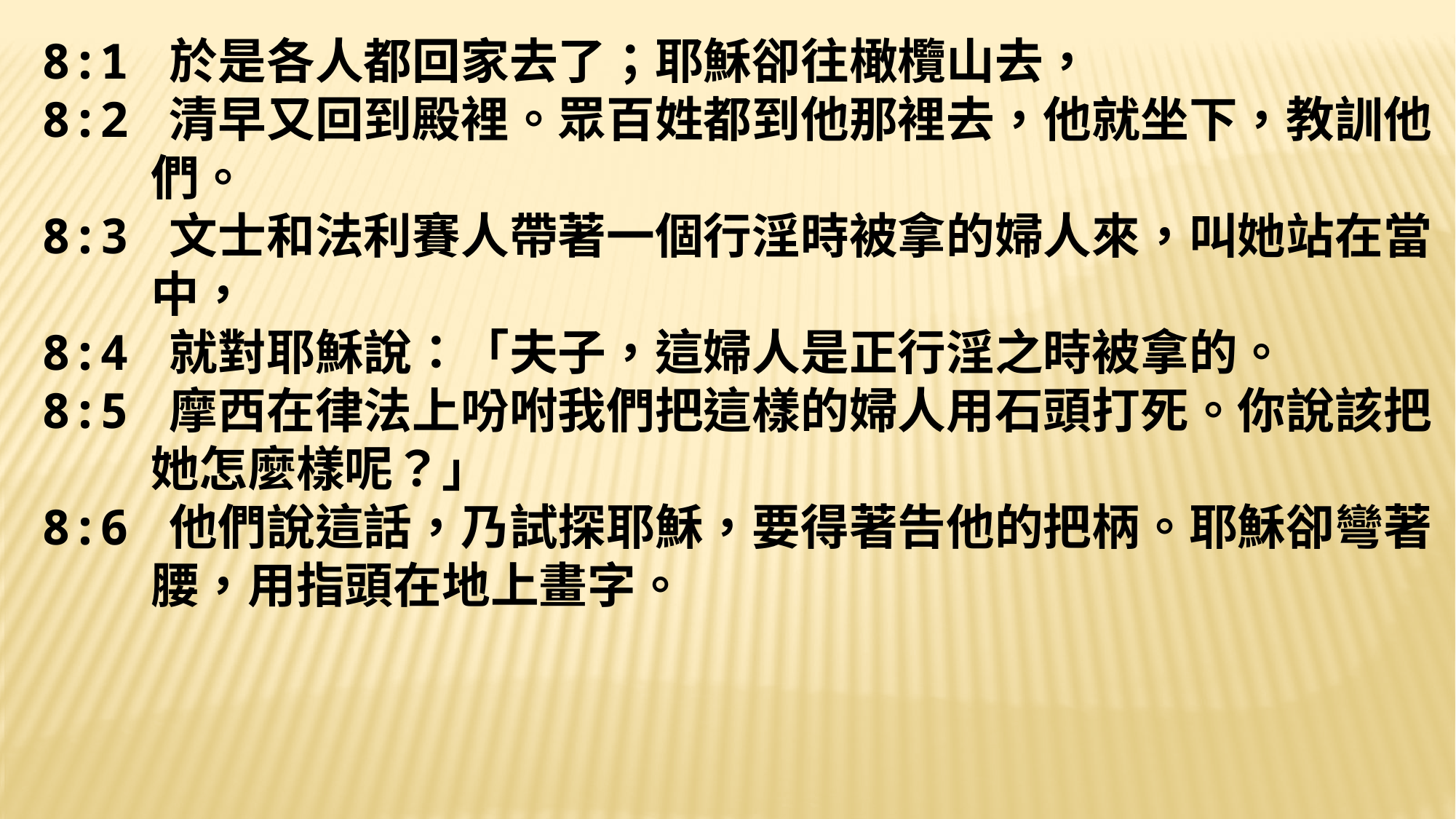

8:1 於是各人都回家去了；耶穌卻往橄欖山去，
8:2 清早又回到殿裡。眾百姓都到他那裡去，他就坐下，教訓他	們。
8:3 文士和法利賽人帶著一個行淫時被拿的婦人來，叫她站在當	中，
8:4 就對耶穌說：「夫子，這婦人是正行淫之時被拿的。
8:5 摩西在律法上吩咐我們把這樣的婦人用石頭打死。你說該把	她怎麼樣呢？」
8:6 他們說這話，乃試探耶穌，要得著告他的把柄。耶穌卻彎著	腰，用指頭在地上畫字。